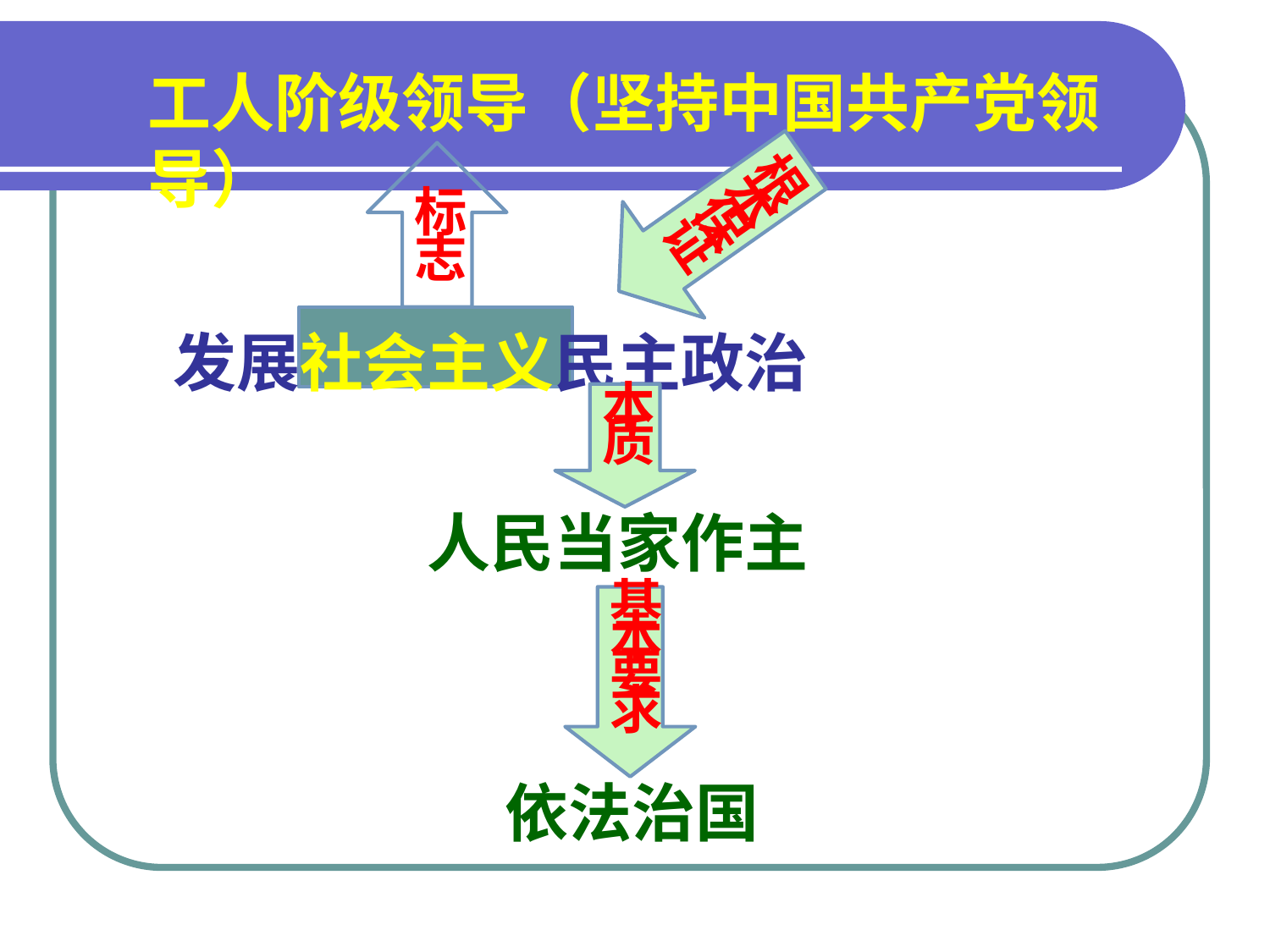

工人阶级领导（坚持中国共产党领导）
标志

根本保证
       发展社会主义民主政治
本质
人民当家作主
基本要求
依法治国